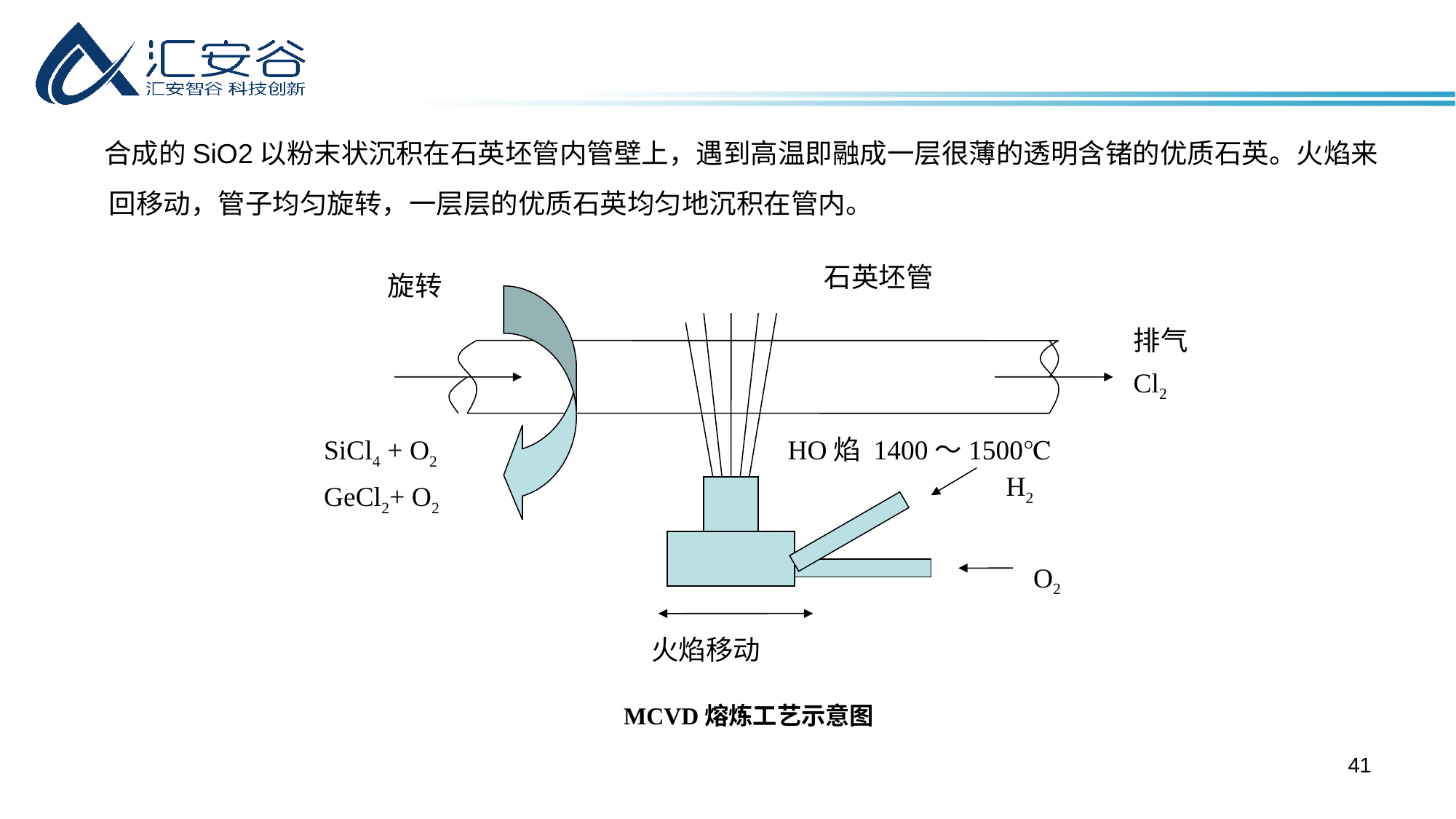

合成的SiO2以粉末状沉积在石英坯管内管壁上，遇到高温即融成一层很薄的透明含锗的优质石英。火焰来回移动，管子均匀旋转，一层层的优质石英均匀地沉积在管内。
石英坯管
旋转

排气
Cl2

SiCl4 + O2
GeCl2+ O2
HO焰 1400～1500℃

H2

O2

火焰移动
MCVD熔炼工艺示意图
41